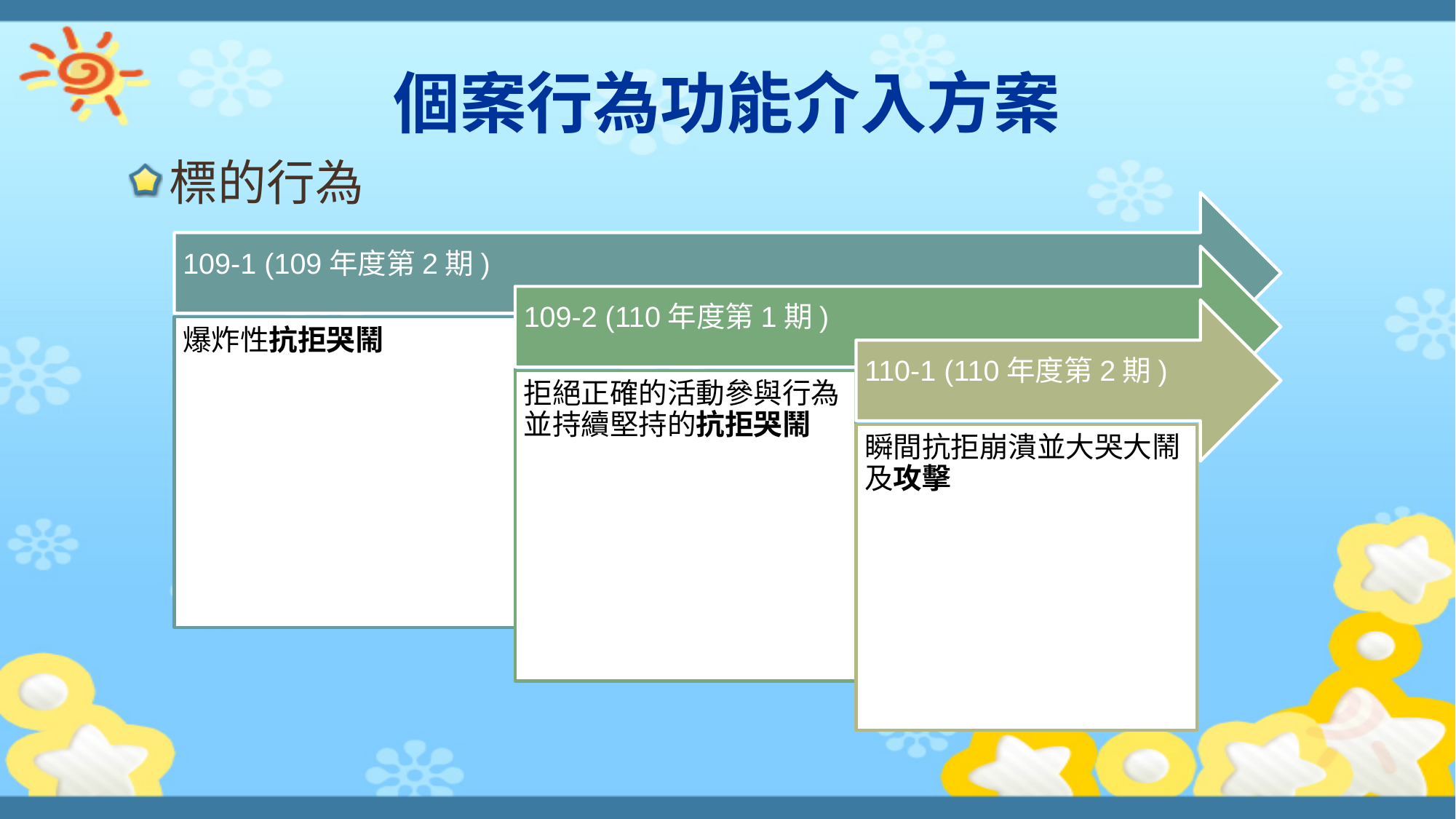

# 個案行為功能介入方案
標的行為
109-1 (109年度第2期)
爆炸性抗拒哭鬧
109-2 (110年度第1期)
拒絕正確的活動參與行為並持續堅持的抗拒哭鬧
110-1 (110年度第2期)
瞬間抗拒崩潰並大哭大鬧及攻擊